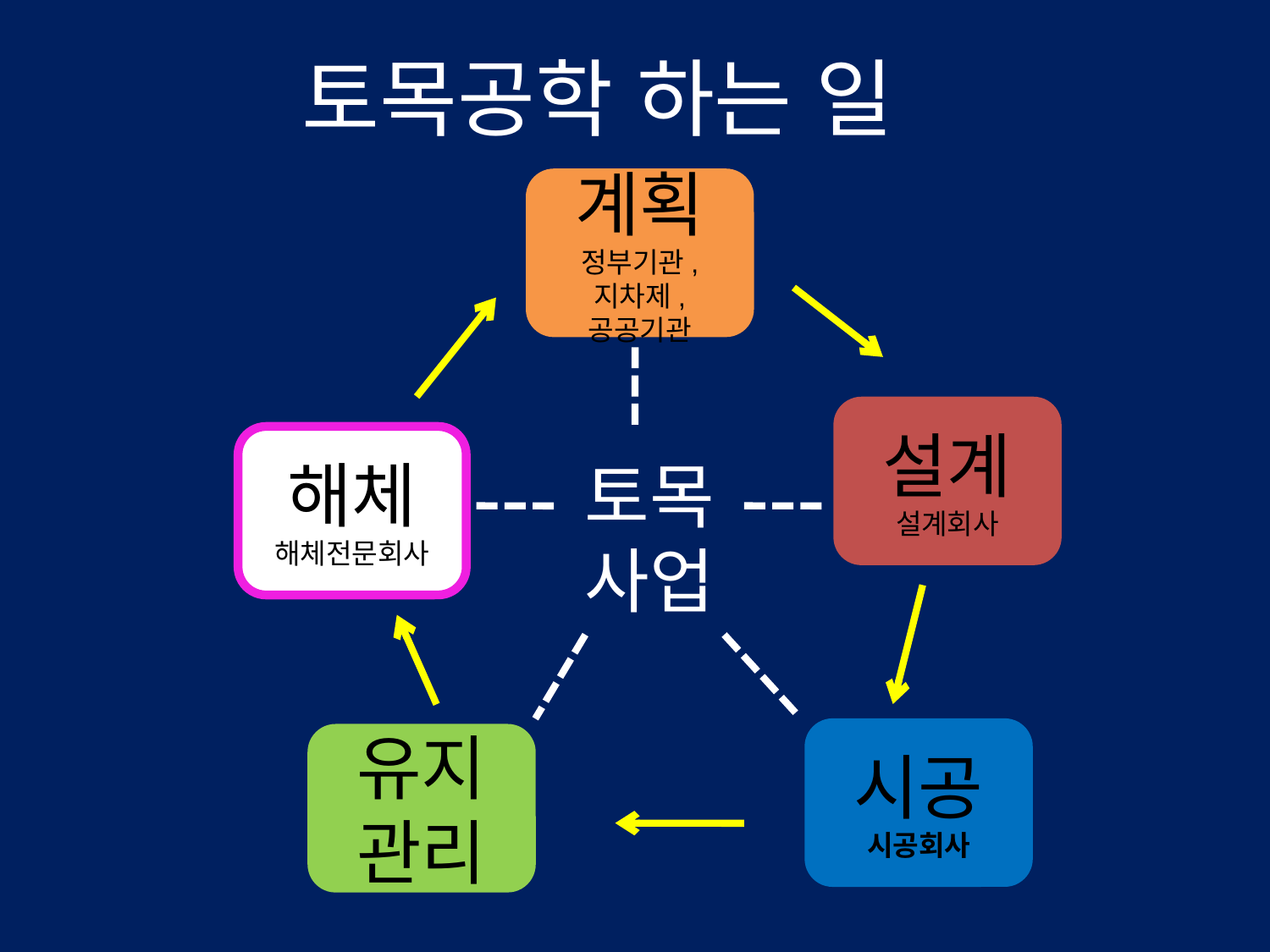

# 토목공학 하는 일
계획
정부기관, 지차제, 공공기관
설계
설계회사
해체
해체전문회사
토목
사업
시공
시공회사
유지관리